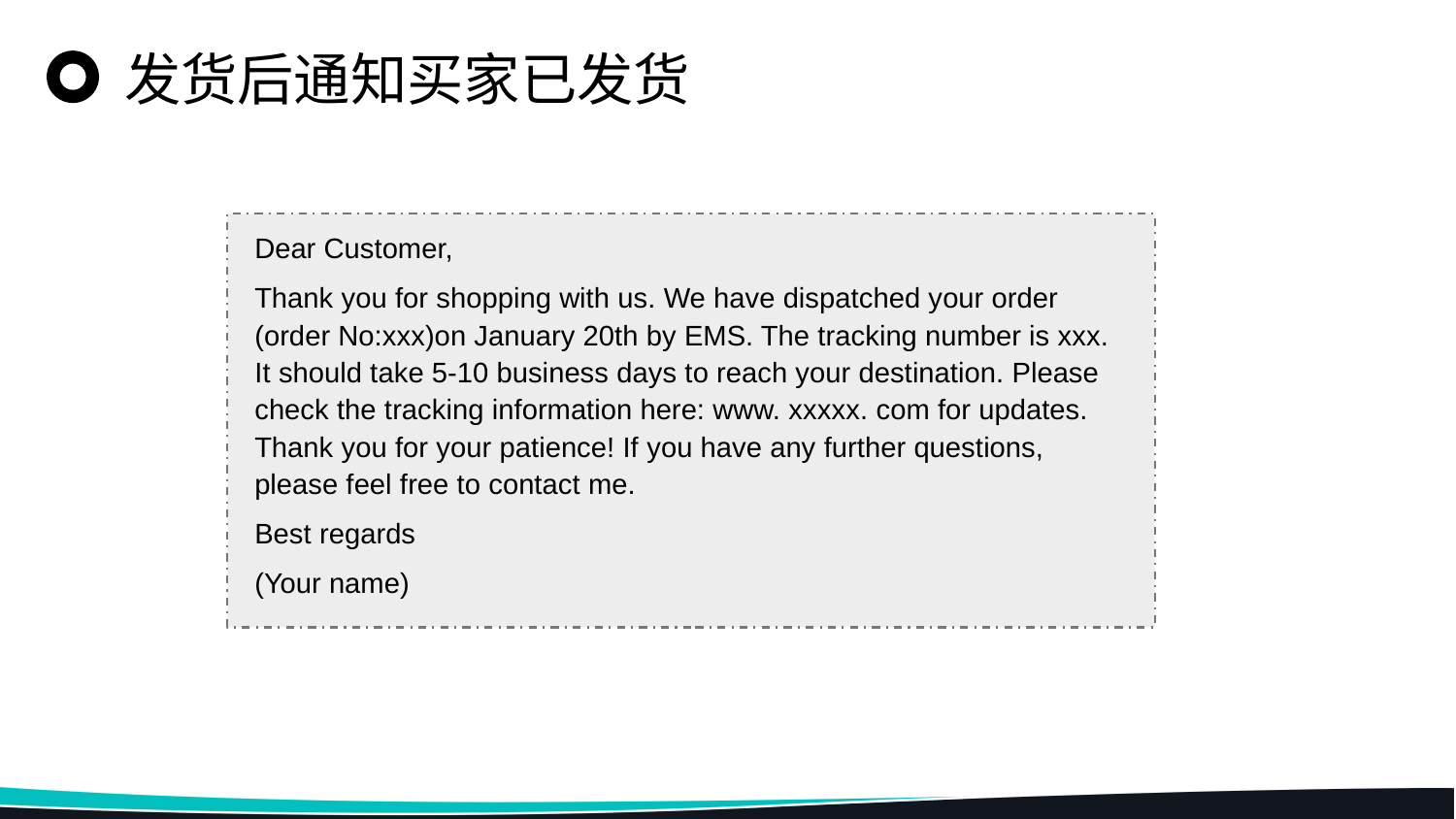

发货后通知买家已发货

Dear Customer,
Thank you for shopping with us. We have dispatched your order (order No:xxx)on January 20th by EMS. The tracking number is xxx. It should take 5-10 business days to reach your destination. Please check the tracking information here: www. xxxxx. com for updates. Thank you for your patience! If you have any further questions, please feel free to contact me.
Best regards
(Your name)